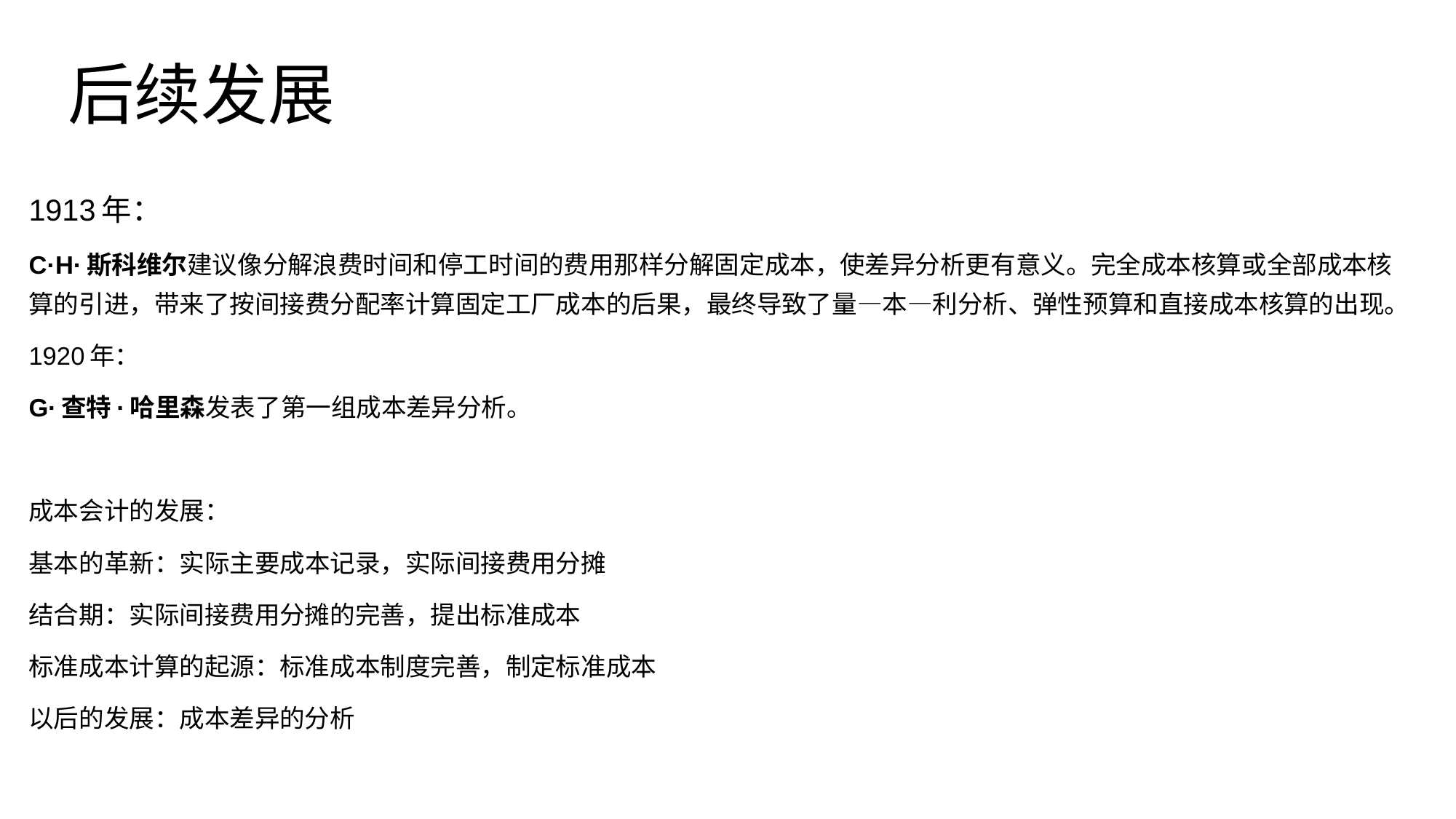

# 后续发展
1913年：
C·H·斯科维尔建议像分解浪费时间和停工时间的费用那样分解固定成本，使差异分析更有意义。完全成本核算或全部成本核算的引进，带来了按间接费分配率计算固定工厂成本的后果，最终导致了量—本—利分析、弹性预算和直接成本核算的出现。
1920年：
G·查特·哈里森发表了第一组成本差异分析。

成本会计的发展：
基本的革新：实际主要成本记录，实际间接费用分摊
结合期：实际间接费用分摊的完善，提出标准成本
标准成本计算的起源：标准成本制度完善，制定标准成本
以后的发展：成本差异的分析